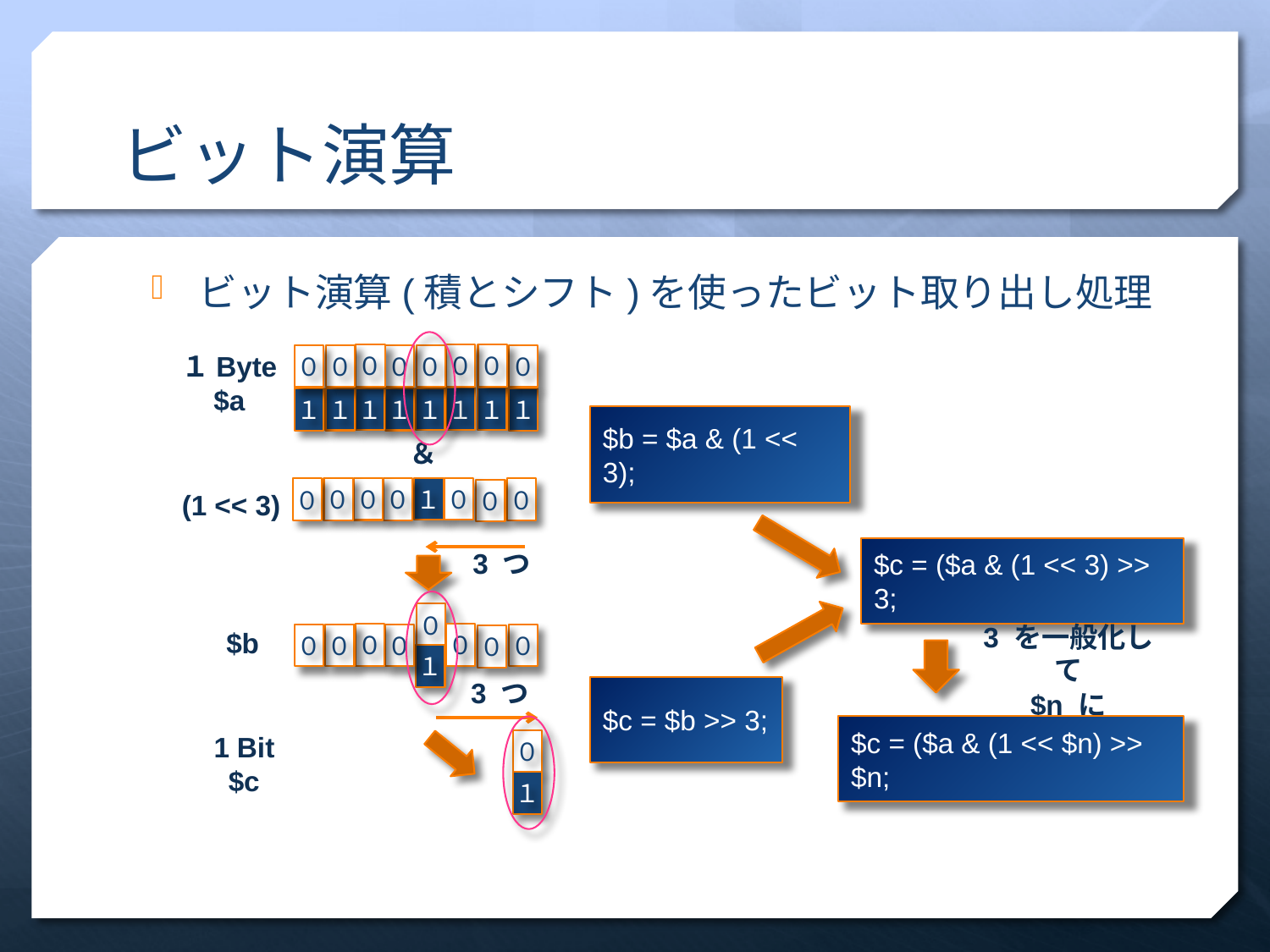

# ビット演算
ビット演算(積とシフト)を使ったビット取り出し処理

１Byte
$a

０

１

０

１

０

１

０

１

０

１

０

１

０

１

０

１
$b = $a & (1 << 3);
＆

１

０
０

０
０

０
０

０
(1 << 3)

3 つ
$c = ($a & (1 << 3) >> 3;

０

$b

０
０

０
０

０
０

０
3 を一般化して
$n に

１
3 つ
$c = $b >> 3;
$c = ($a & (1 << $n) >> $n;

1 Bit
$c
０

１